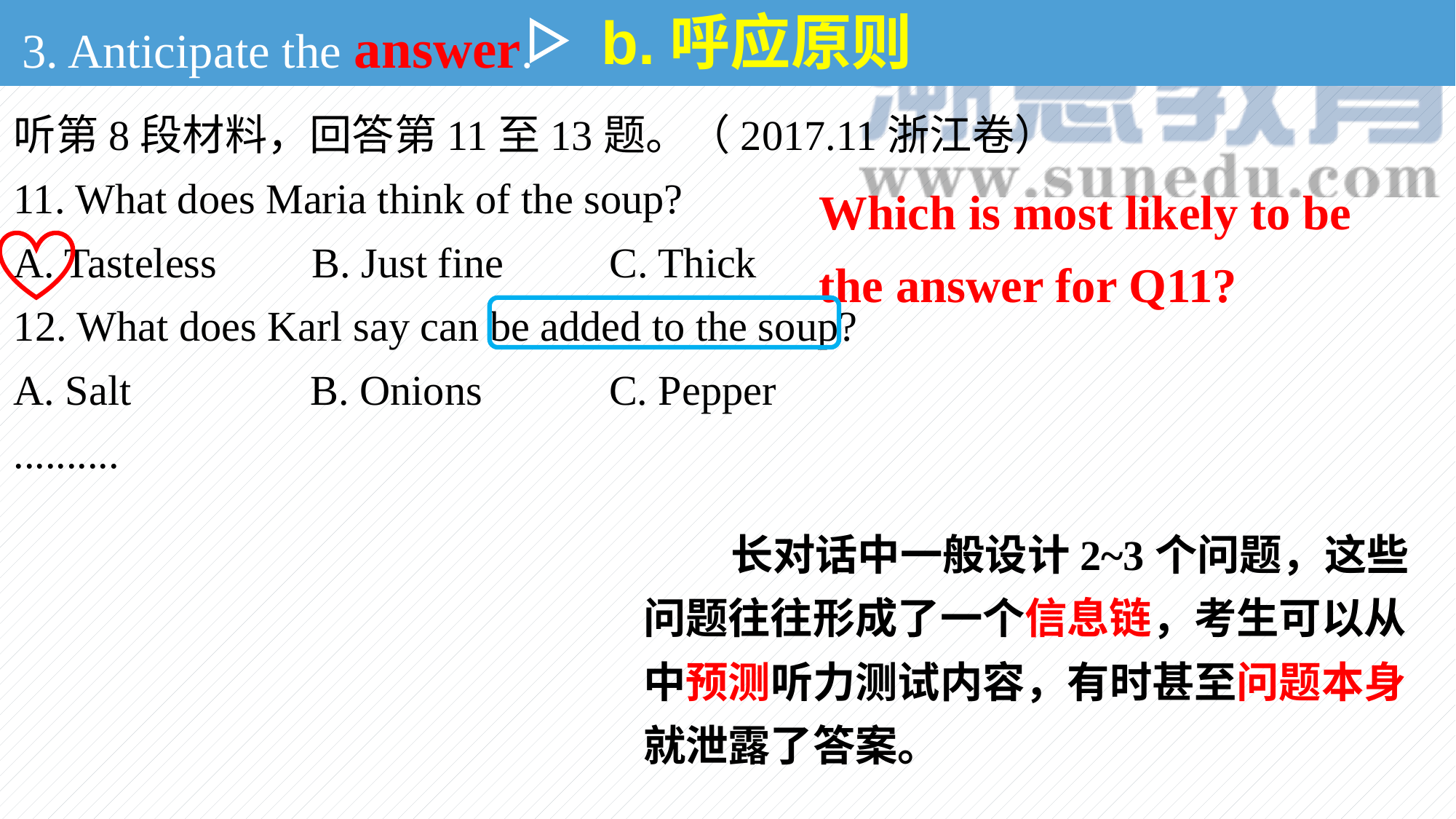

b.呼应原则
3. Anticipate the answer.

听第8段材料，回答第11至13题。（2017.11浙江卷）
11. What does Maria think of the soup?
A. Tasteless         B. Just fine          C. Thick
12. What does Karl say can be added to the soup?
A. Salt                 B. Onions            C. Pepper
..........
Which is most likely to be the answer for Q11?

        长对话中一般设计2~3个问题，这些问题往往形成了一个信息链，考生可以从中预测听力测试内容，有时甚至问题本身就泄露了答案。